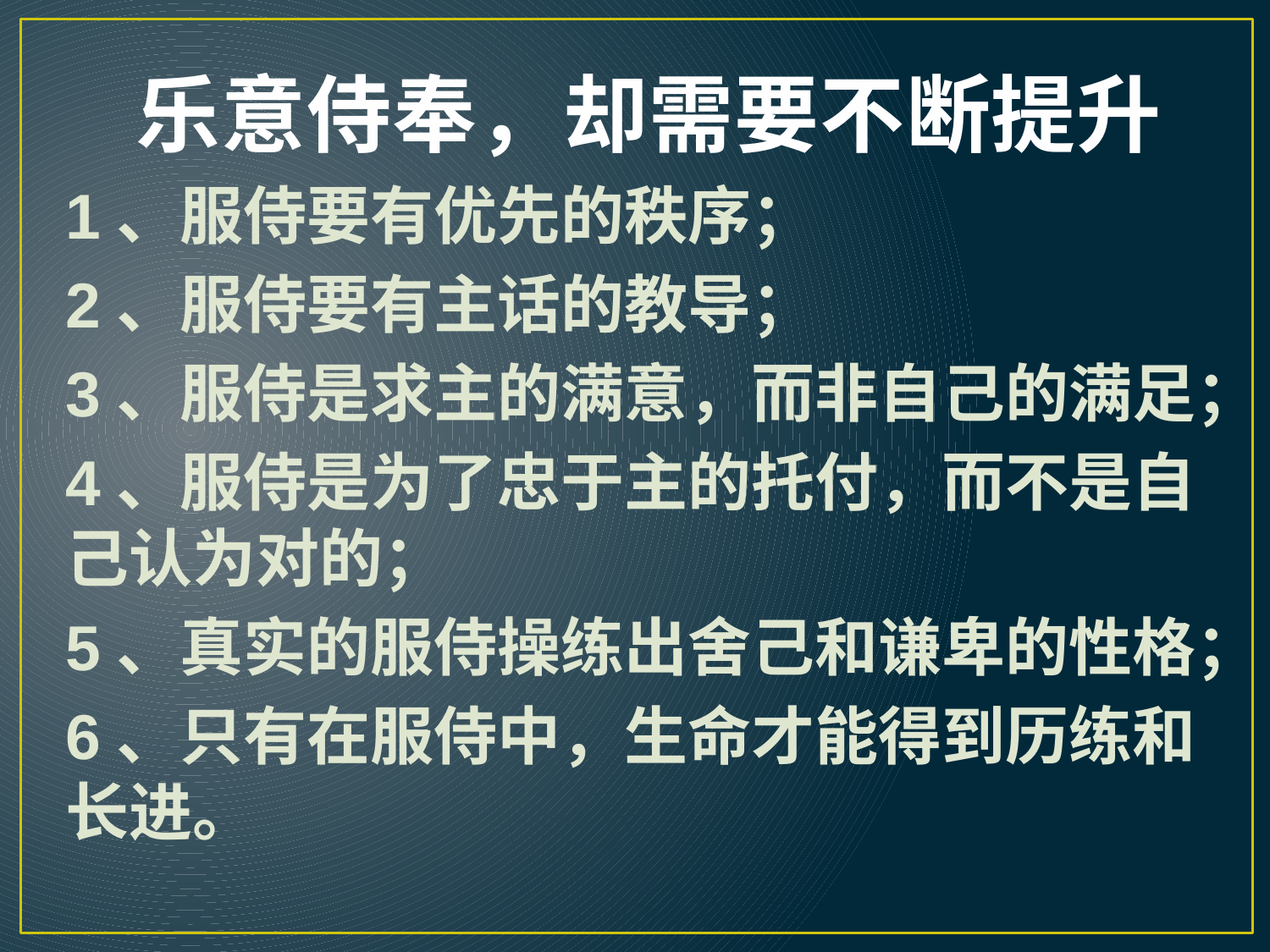

# 乐意侍奉，却需要不断提升
1、服侍要有优先的秩序；
2、服侍要有主话的教导；
3、服侍是求主的满意，而非自己的满足；
4、服侍是为了忠于主的托付，而不是自己认为对的；
5、真实的服侍操练出舍己和谦卑的性格；
6、只有在服侍中，生命才能得到历练和长进。